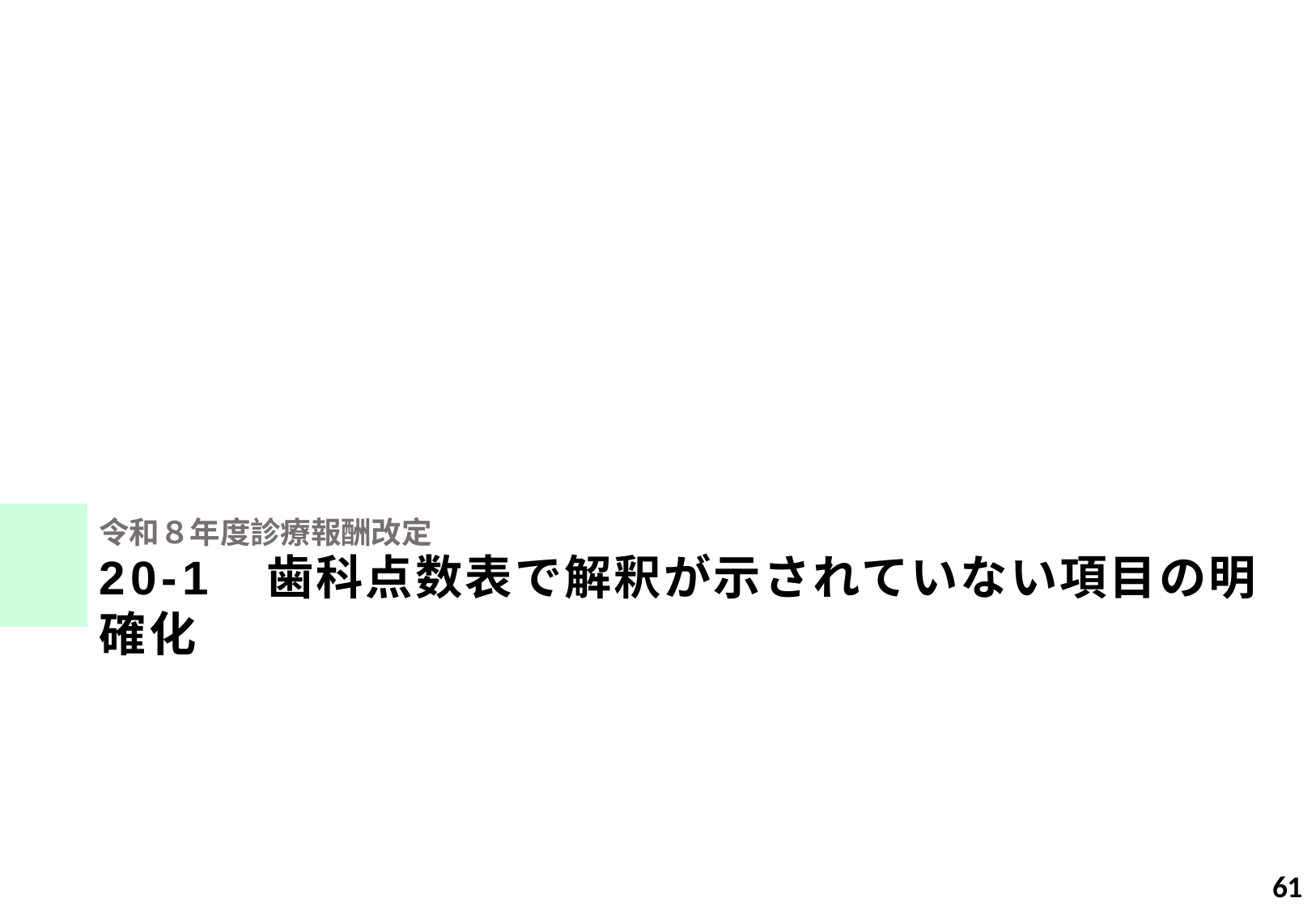

令和８年度診療報酬改定
# 20-1	歯科点数表で解釈が示されていない項目の明確化
61